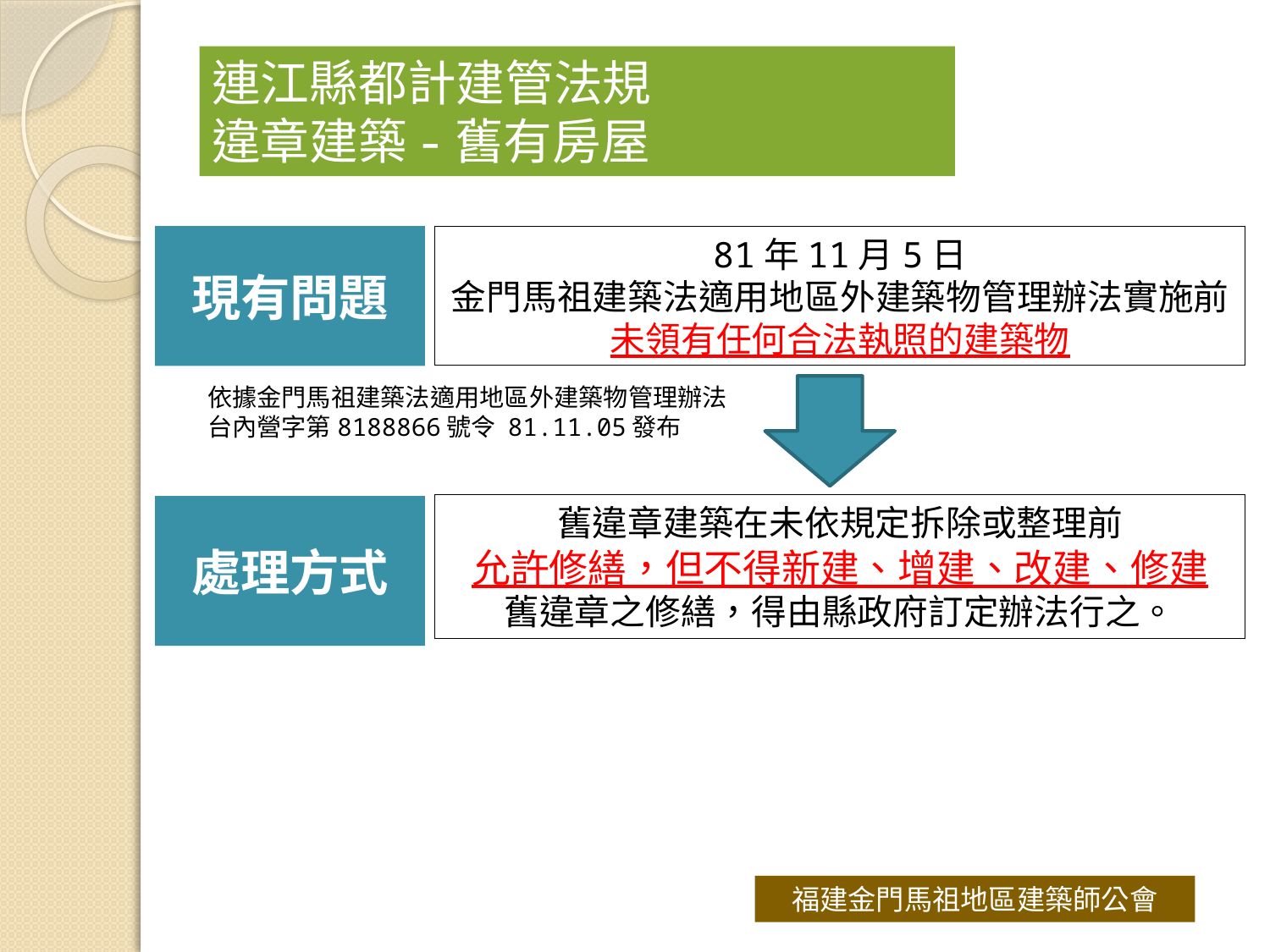

# 連江縣都計建管法規 違章建築-舊有房屋
現有問題
81年11月5日
金門馬祖建築法適用地區外建築物管理辦法實施前
未領有任何合法執照的建築物
依據金門馬祖建築法適用地區外建築物管理辦法台內營字第8188866號令 81.11.05發布

舊違章建築在未依規定拆除或整理前
允許修繕，但不得新建、增建、改建、修建
舊違章之修繕，得由縣政府訂定辦法行之。
處理方式
福建金門馬祖地區建築師公會